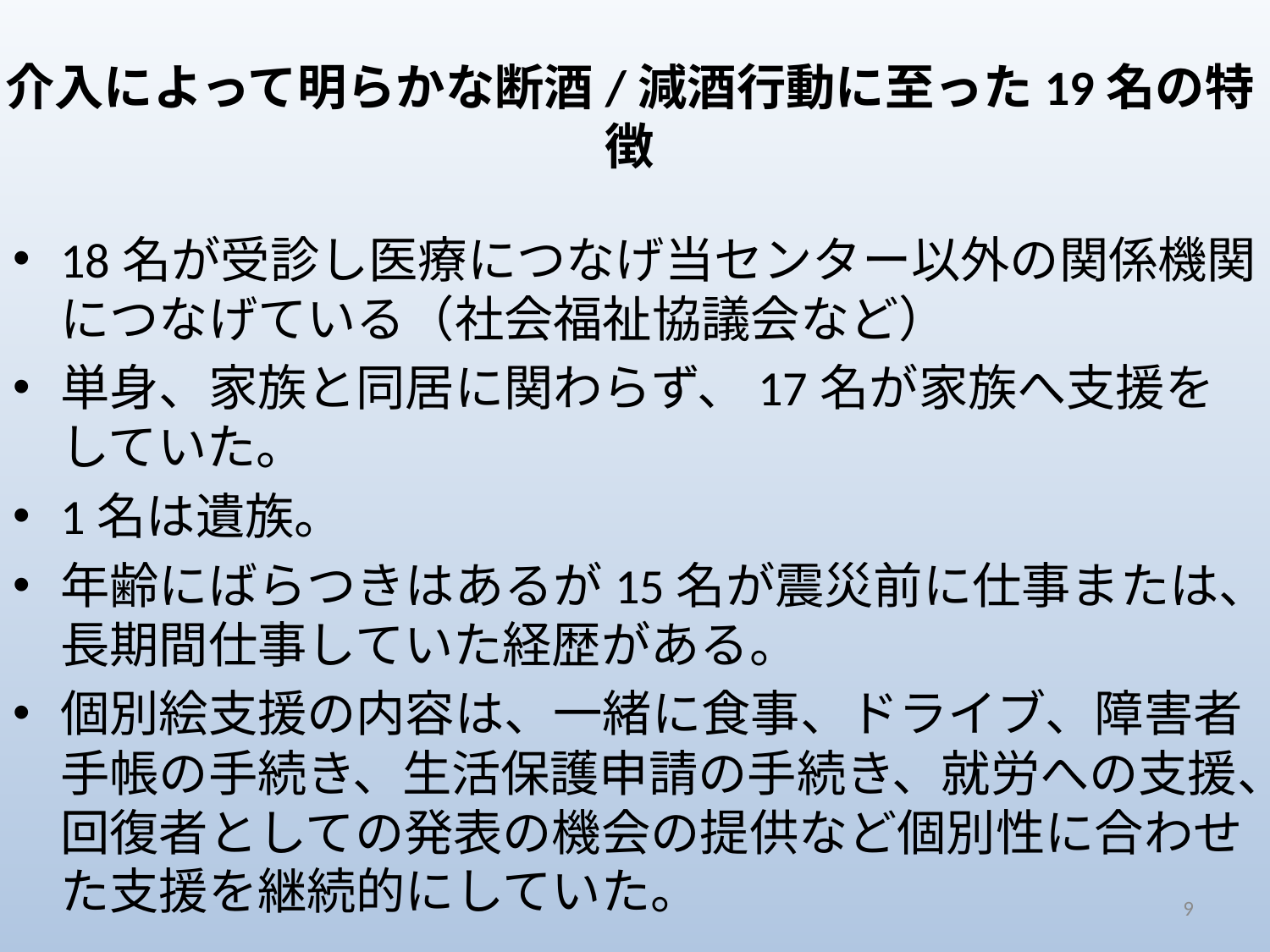

# 介入によって明らかな断酒/減酒行動に至った19名の特徴
18名が受診し医療につなげ当センター以外の関係機関につなげている（社会福祉協議会など）
単身、家族と同居に関わらず、17名が家族へ支援をしていた。
1名は遺族。
年齢にばらつきはあるが15名が震災前に仕事または、長期間仕事していた経歴がある。
個別絵支援の内容は、一緒に食事、ドライブ、障害者手帳の手続き、生活保護申請の手続き、就労への支援、回復者としての発表の機会の提供など個別性に合わせた支援を継続的にしていた。
9